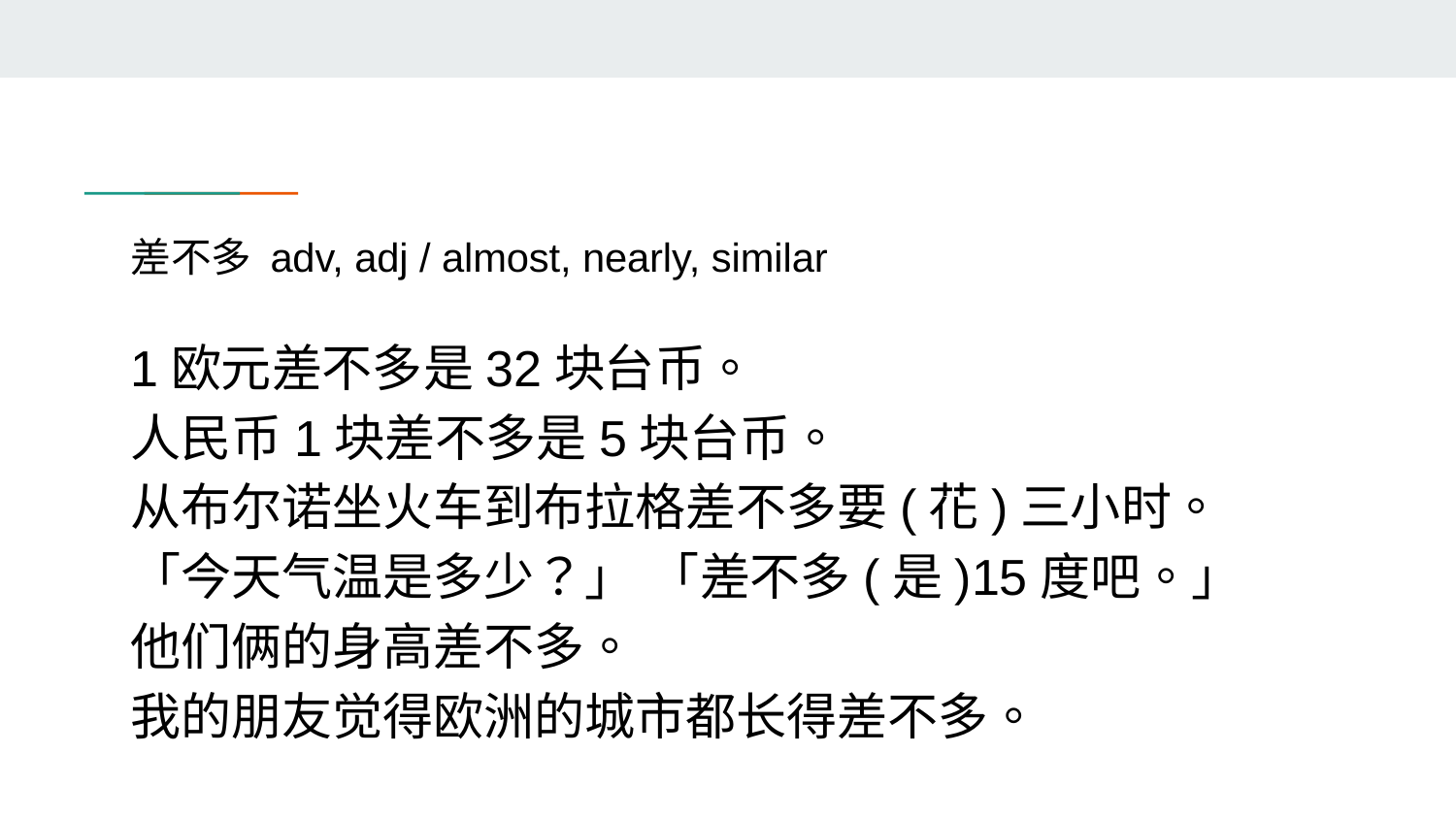

# 差不多 adv, adj / almost, nearly, similar
1欧元差不多是32块台币。
人民币1块差不多是5块台币。
从布尔诺坐火车到布拉格差不多要(花)三小时。
「今天气温是多少？」 「差不多(是)15度吧。」
他们俩的身高差不多。
我的朋友觉得欧洲的城市都长得差不多。